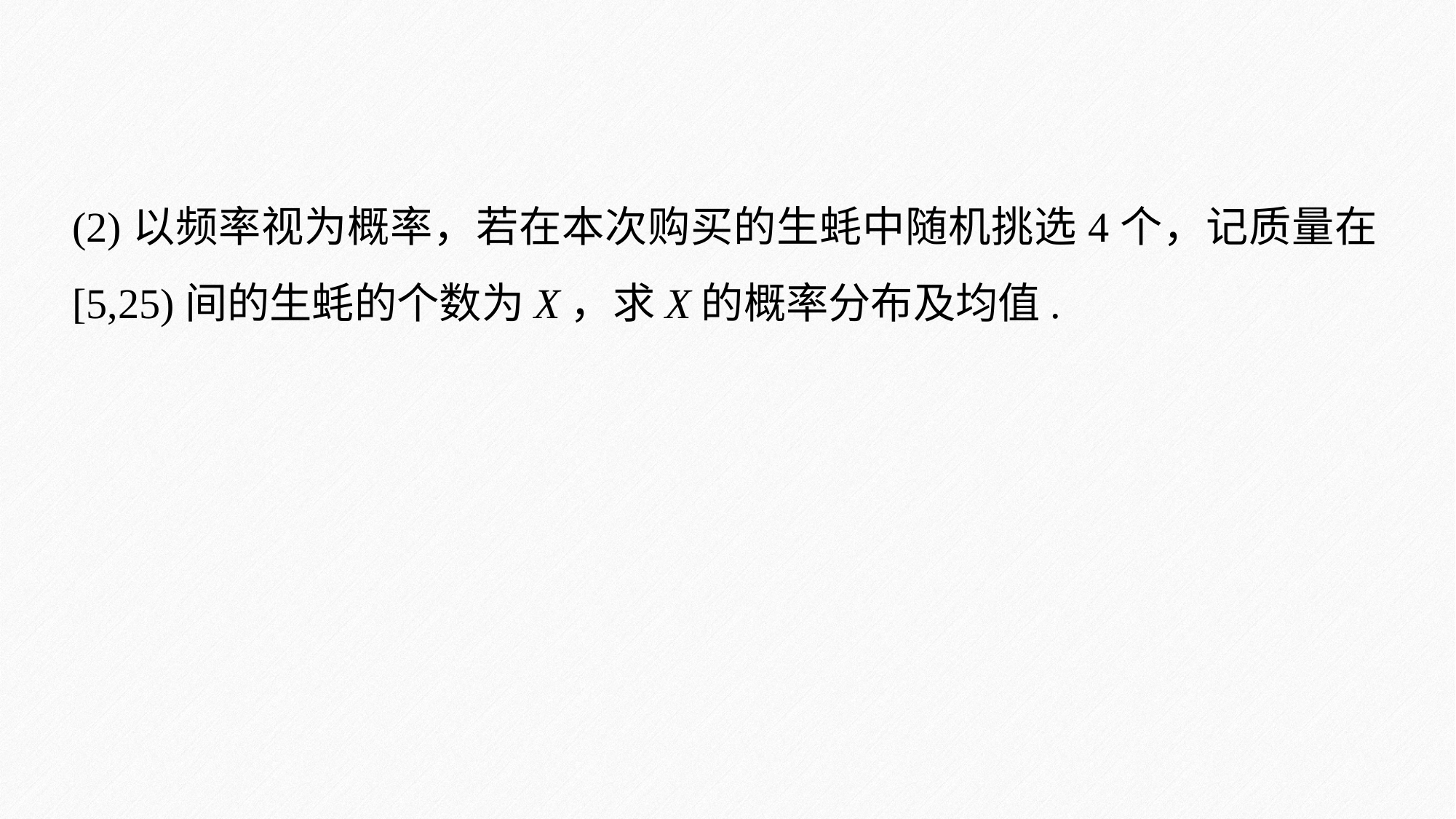

(2)以频率视为概率，若在本次购买的生蚝中随机挑选4个，记质量在[5,25)间的生蚝的个数为X，求X的概率分布及均值.